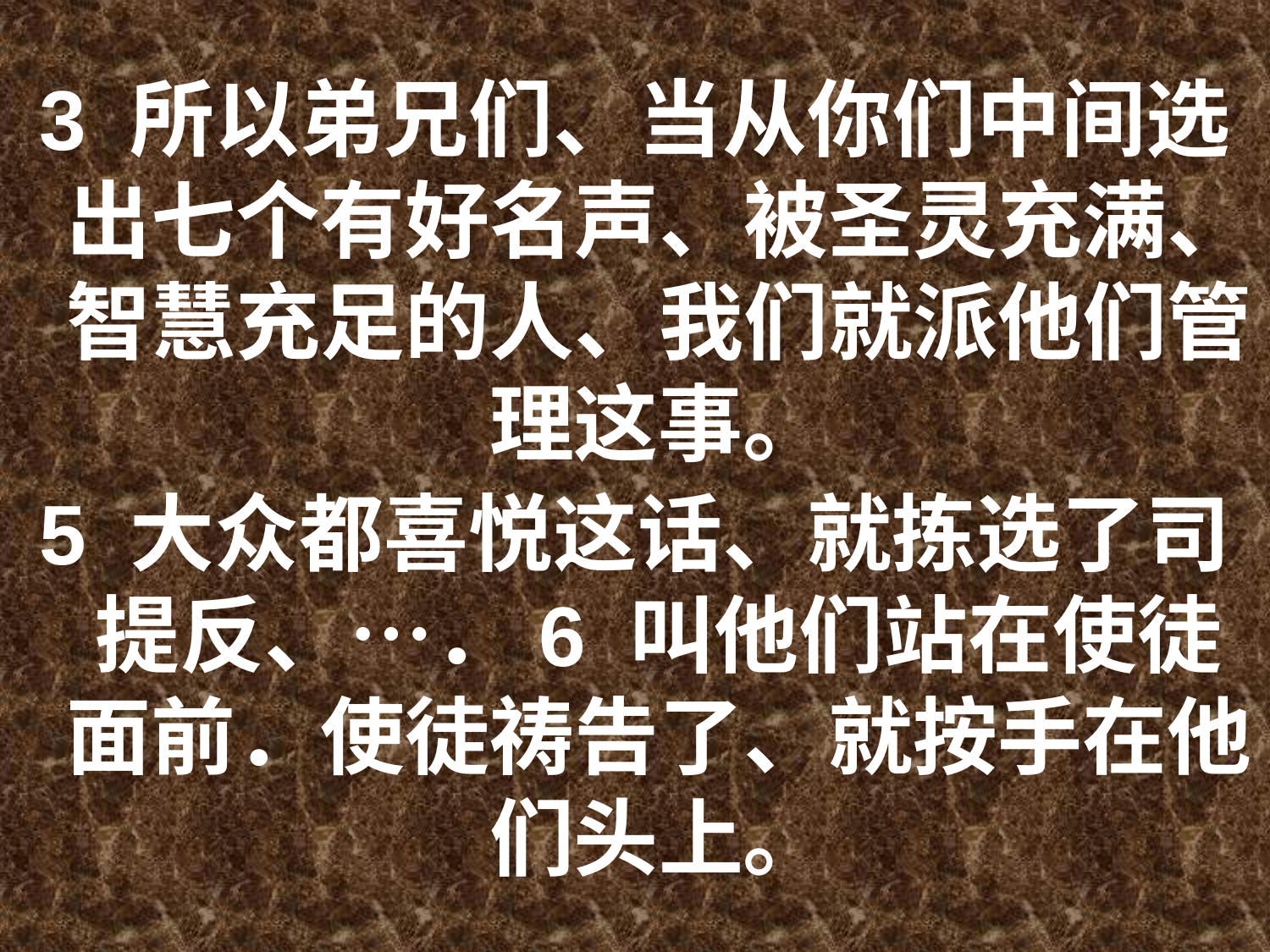

3 所以弟兄们、当从你们中间选出七个有好名声、被圣灵充满、智慧充足的人、我们就派他们管理这事。
5 大众都喜悦这话、就拣选了司提反、…．6 叫他们站在使徒面前．使徒祷告了、就按手在他们头上。